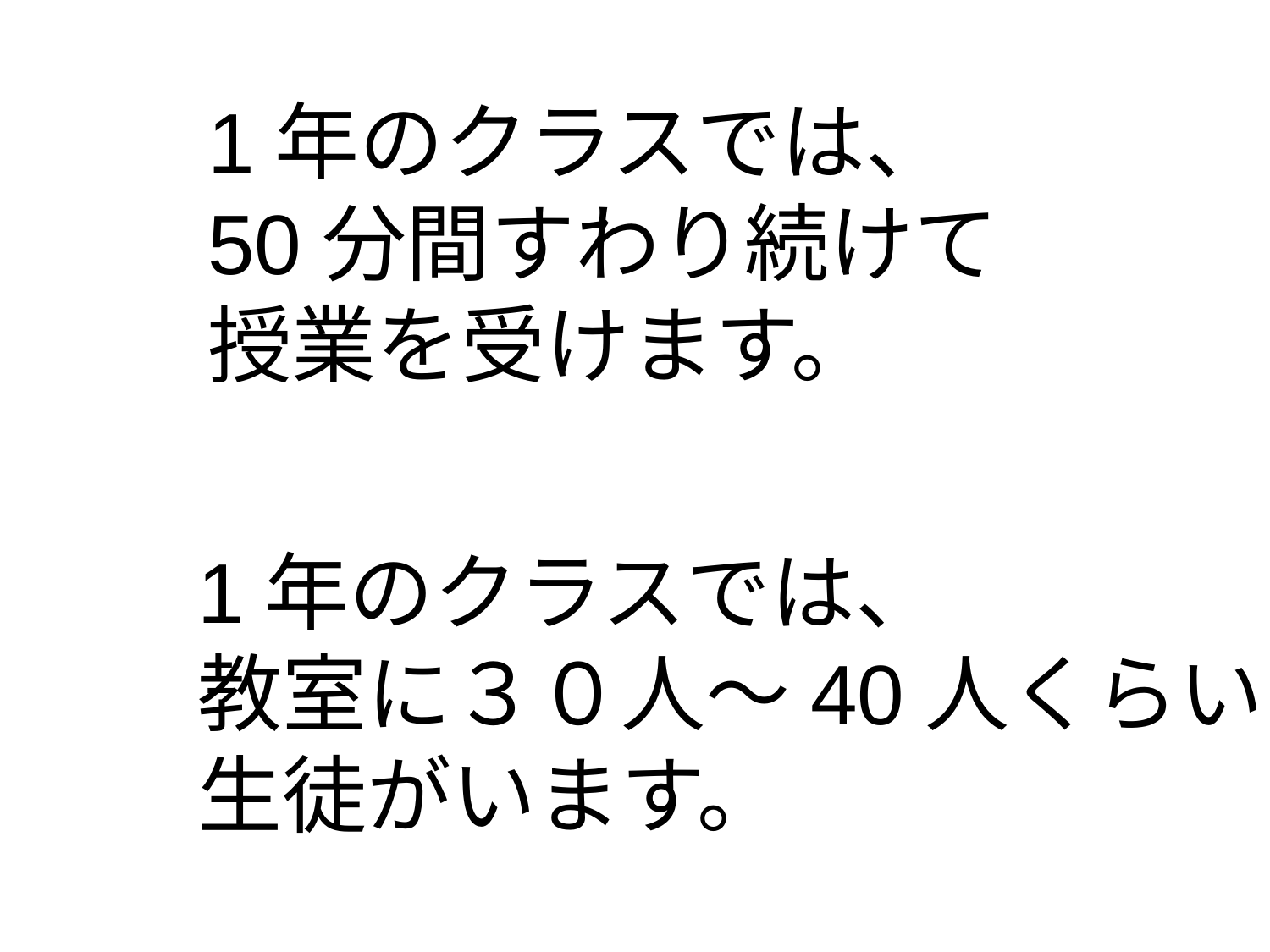

1年のクラスでは、
50分間すわり続けて
授業を受けます。
1年のクラスでは、
教室に３０人～40人くらい
生徒がいます。